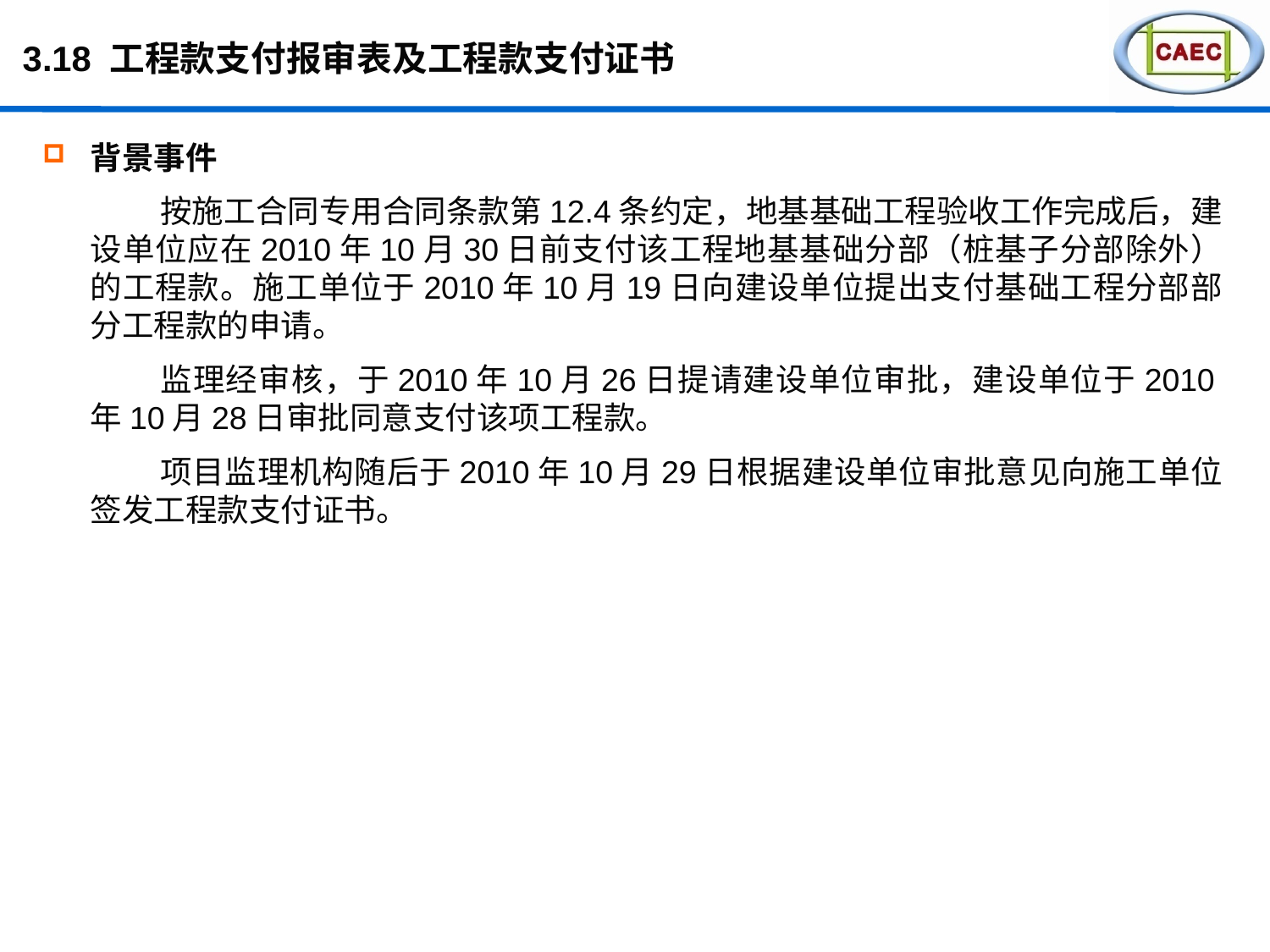

# 3.18 工程款支付报审表及工程款支付证书
背景事件
按施工合同专用合同条款第12.4条约定，地基基础工程验收工作完成后，建设单位应在2010年10月30日前支付该工程地基基础分部（桩基子分部除外）的工程款。施工单位于2010年10月19日向建设单位提出支付基础工程分部部分工程款的申请。
监理经审核，于2010年10月26日提请建设单位审批，建设单位于2010年10月28日审批同意支付该项工程款。
项目监理机构随后于2010年10月29日根据建设单位审批意见向施工单位签发工程款支付证书。